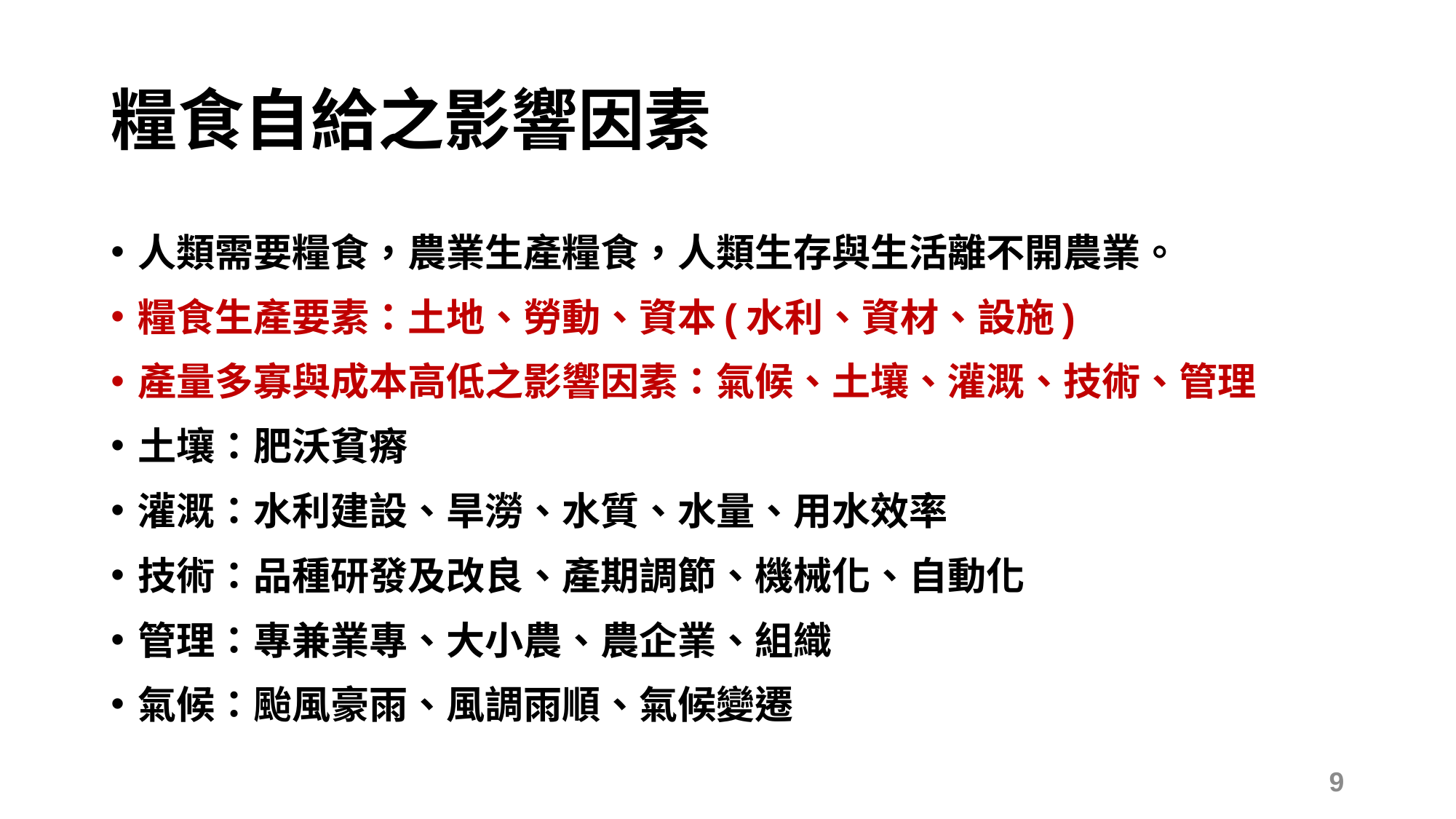

# 糧食自給之影響因素
人類需要糧食，農業生產糧食，人類生存與生活離不開農業。
糧食生產要素：土地、勞動、資本(水利、資材、設施)
產量多寡與成本高低之影響因素：氣候、土壤、灌溉、技術、管理
土壤：肥沃貧瘠
灌溉：水利建設、旱澇、水質、水量、用水效率
技術：品種研發及改良、產期調節、機械化、自動化
管理：專兼業專、大小農、農企業、組織
氣候：颱風豪雨、風調雨順、氣候變遷

9